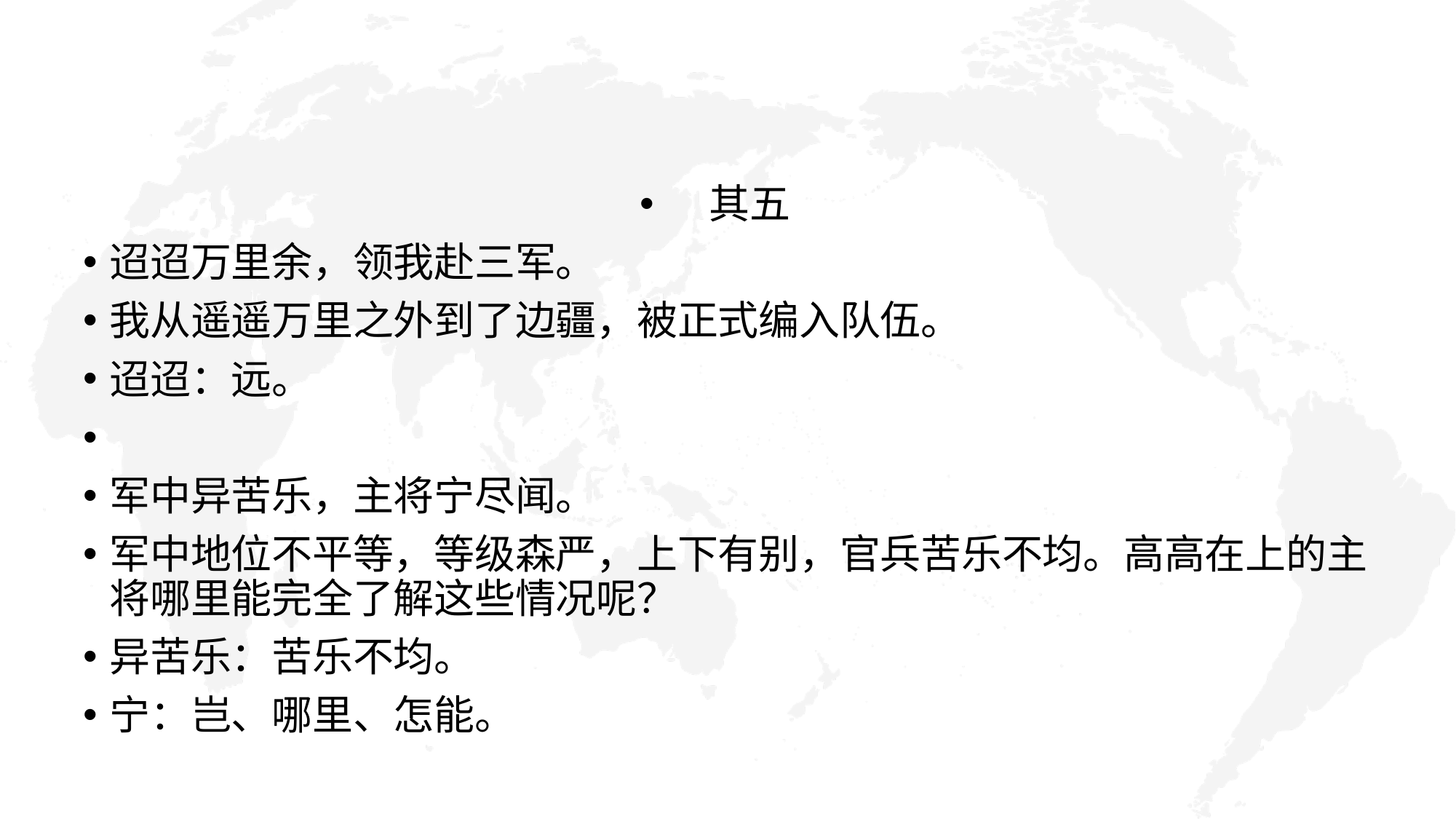

#
 其五
迢迢万里余，领我赴三军。
我从遥遥万里之外到了边疆，被正式编入队伍。
迢迢：远。

军中异苦乐，主将宁尽闻。
军中地位不平等，等级森严，上下有别，官兵苦乐不均。高高在上的主将哪里能完全了解这些情况呢？
异苦乐：苦乐不均。
宁：岂、哪里、怎能。